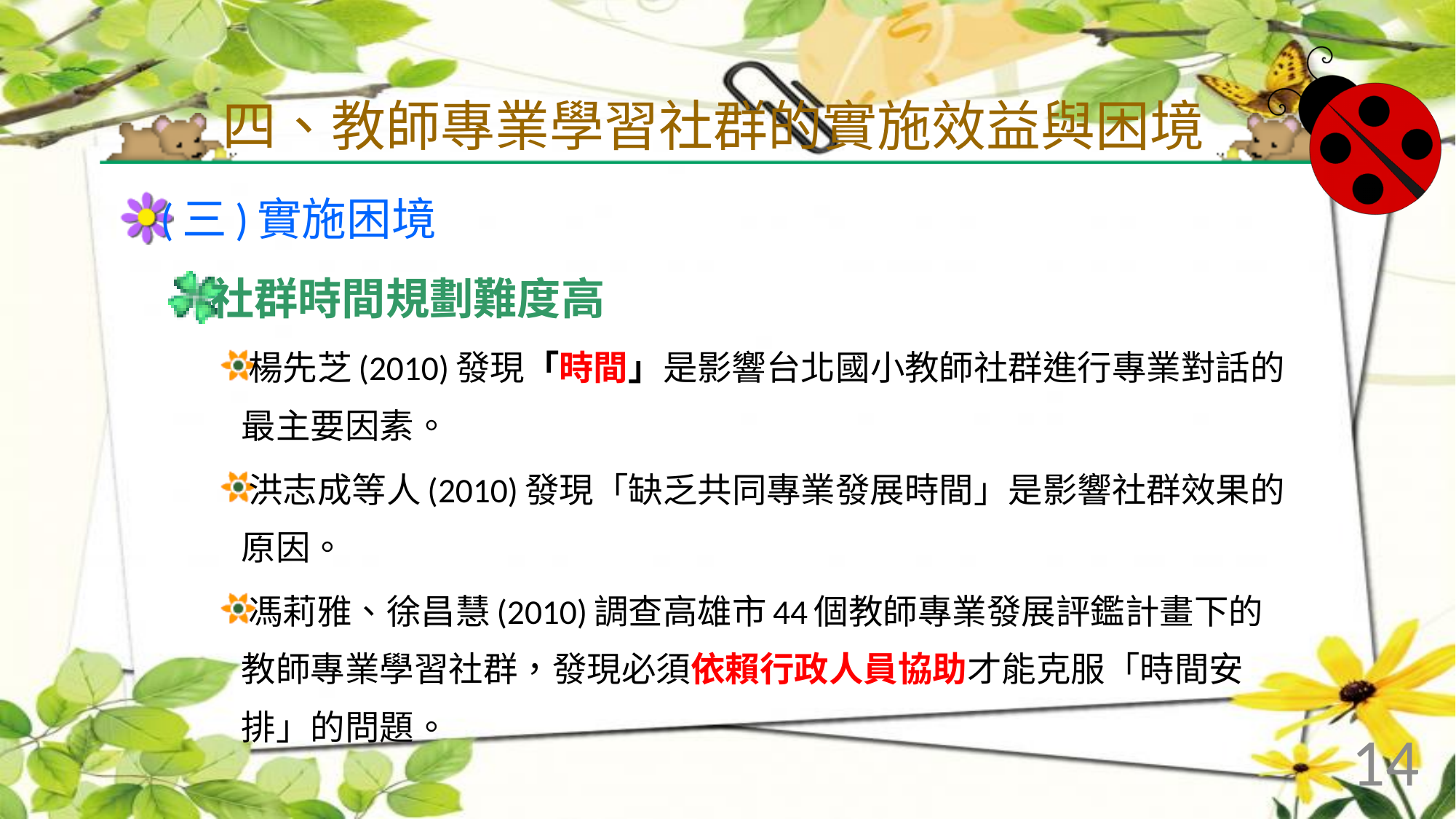

# 四、教師專業學習社群的實施效益與困境
(三)實施困境
社群時間規劃難度高
楊先芝(2010)發現「時間」是影響台北國小教師社群進行專業對話的最主要因素。
洪志成等人(2010)發現「缺乏共同專業發展時間」是影響社群效果的原因。
馮莉雅、徐昌慧(2010)調查高雄市44個教師專業發展評鑑計畫下的教師專業學習社群，發現必須依賴行政人員協助才能克服「時間安排」的問題。

14